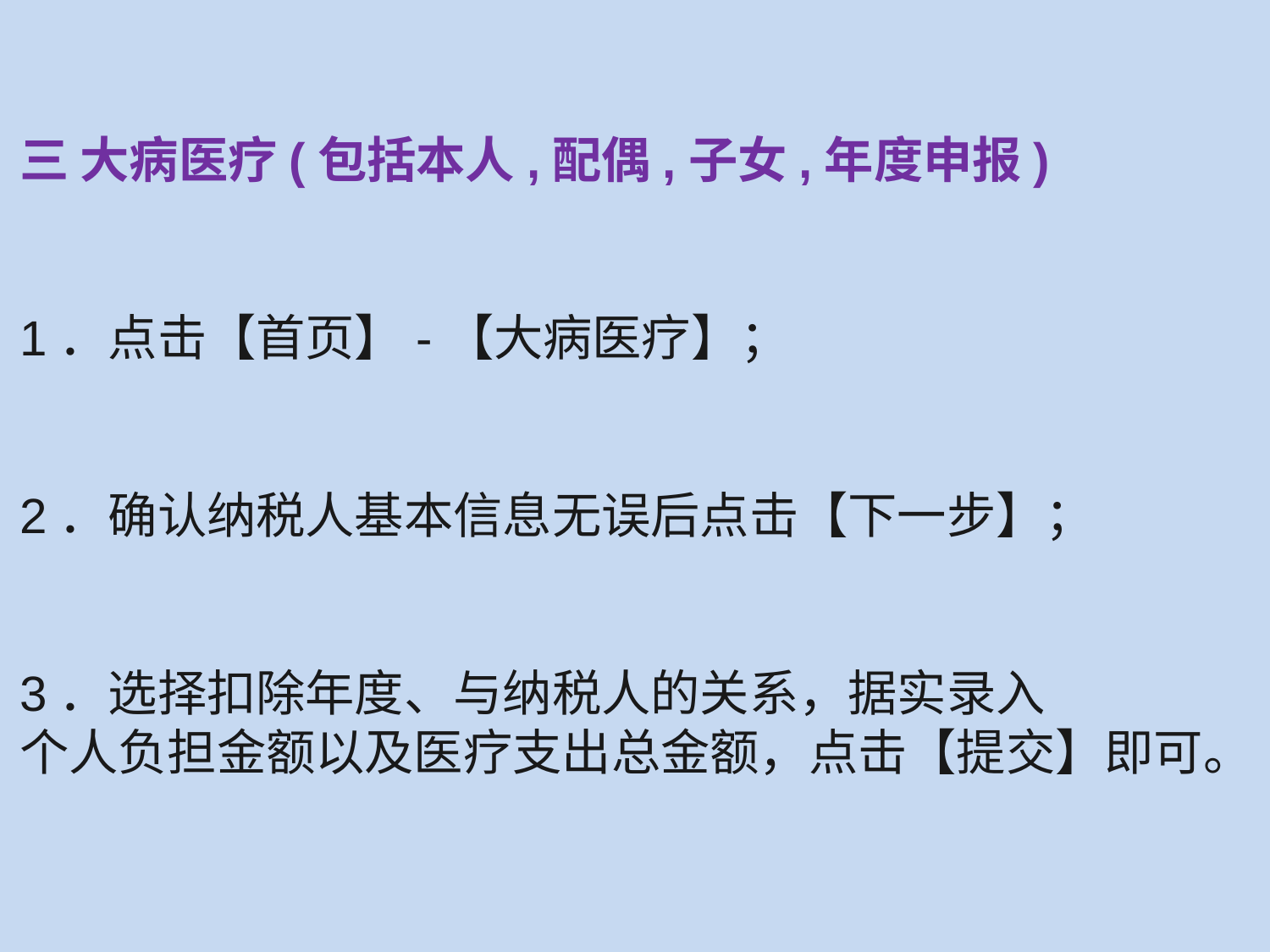

三 大病医疗(包括本人,配偶,子女,年度申报)

1．点击【首页】-【大病医疗】；

2．确认纳税人基本信息无误后点击【下一步】；

3．选择扣除年度、与纳税人的关系，据实录入
个人负担金额以及医疗支出总金额，点击【提交】即可。